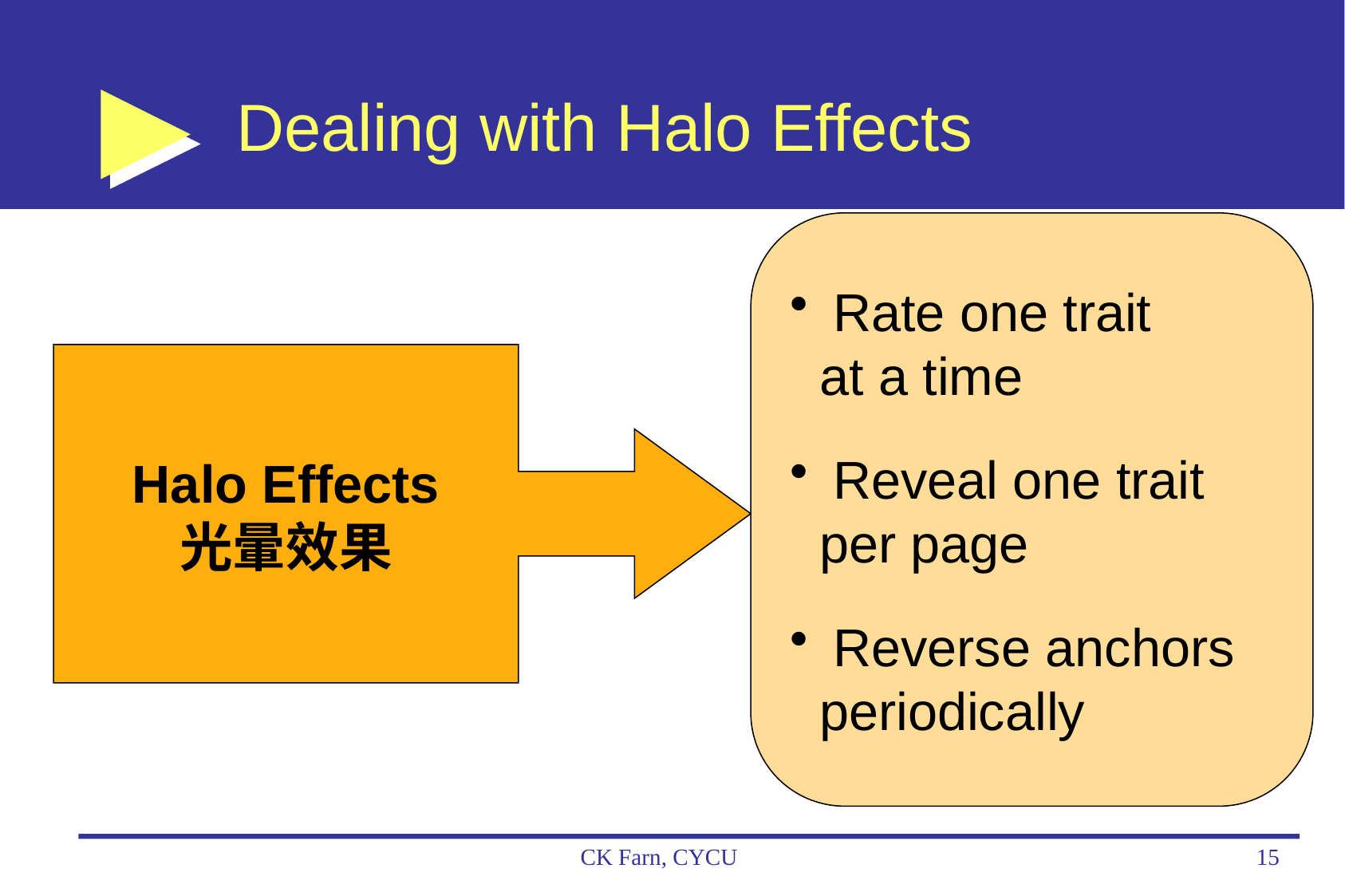

# Dealing with Halo Effects
 Rate one trait
  at a time

 Reveal one trait
  per page

 Reverse anchors
  periodically
Halo Effects
光暈效果
CK Farn, CYCU
15